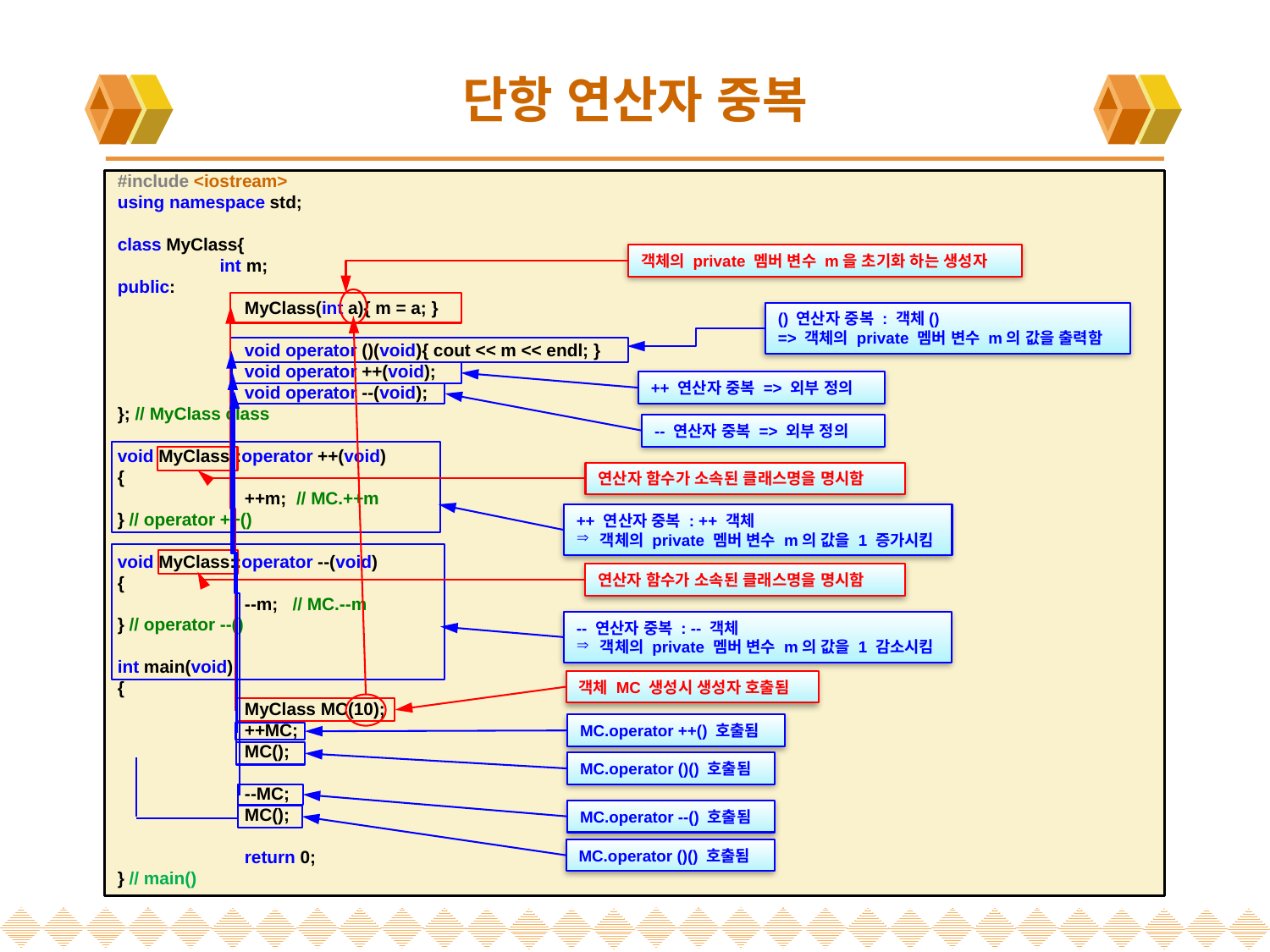

# 단항 연산자 중복

#include <iostream>
using namespace std;

class MyClass{
                     int m;
public:
	MyClass(int a){ m = a; }

	void operator ()(void){ cout << m << endl; }
	void operator ++(void);
	void operator --(void);
}; // MyClass class

void MyClass::operator ++(void)
{
	++m;  // MC.++m
} // operator ++()

void MyClass::operator --(void)
{
	--m;   // MC.--m
} // operator --()

int main(void)
{
	MyClass MC(10);
	++MC;
	MC();

	--MC;
	MC();

	return 0;
} // main()

객체의 private 멤버 변수 m을 초기화 하는 생성자

() 연산자 중복 : 객체()
=> 객체의 private 멤버 변수 m의 값을 출력함

++ 연산자 중복 => 외부 정의

-- 연산자 중복 => 외부 정의

연산자 함수가 소속된 클래스명을 명시함
++ 연산자 중복 : ++ 객체
객체의 private 멤버 변수 m의 값을 1 증가시킴

연산자 함수가 소속된 클래스명을 명시함
-- 연산자 중복 : -- 객체
객체의 private 멤버 변수 m의 값을 1 감소시킴
객체 MC 생성시 생성자 호출됨

MC.operator ++() 호출됨

MC.operator ()() 호출됨

MC.operator --() 호출됨

MC.operator ()() 호출됨